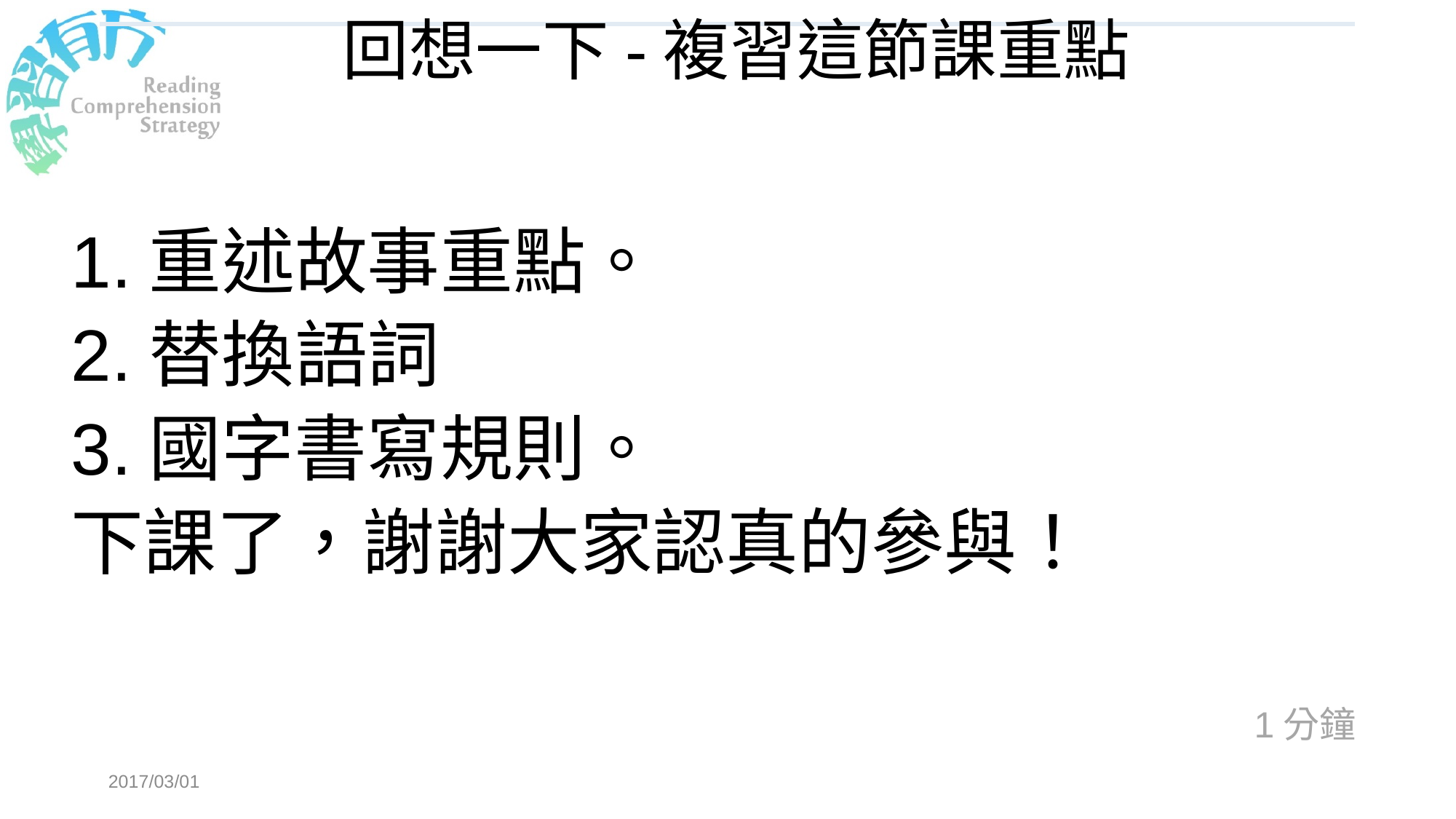

# 回想一下-複習這節課重點
1.重述故事重點。
2.替換語詞
3.國字書寫規則。
下課了，謝謝大家認真的參與！

1分鐘
2017/03/01